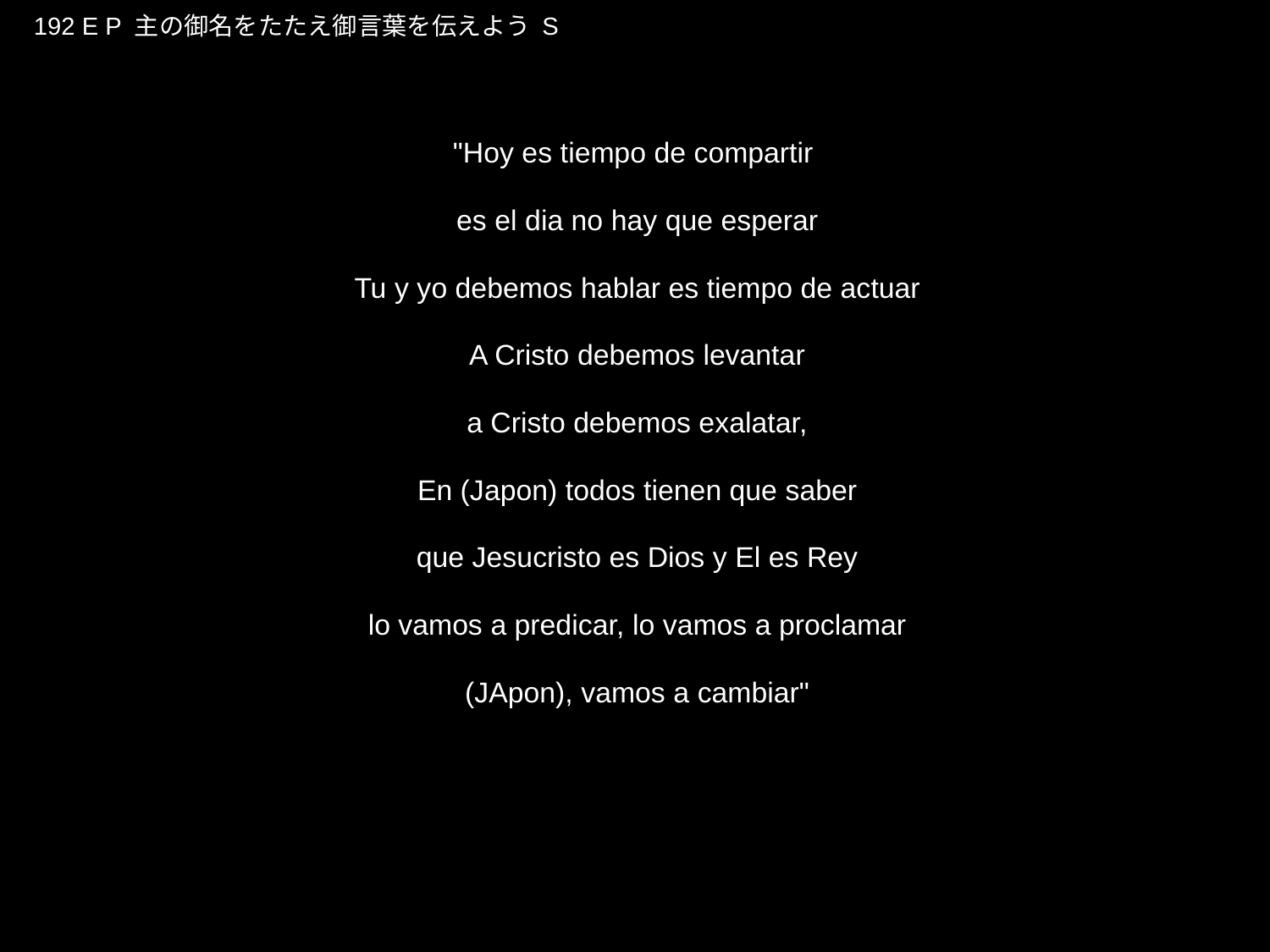

しゅのみなをたたえみことばをつたえよう
★P
192 E P 主の御名をたたえ御言葉を伝えよう S
★２
"Hoy es tiempo de compartir
es el dia no hay que esperar
Tu y yo debemos hablar es tiempo de actuar
A Cristo debemos levantar
a Cristo debemos exalatar,
En (Japon) todos tienen que saber
que Jesucristo es Dios y El es Rey
lo vamos a predicar, lo vamos a proclamar
(JApon), vamos a cambiar"